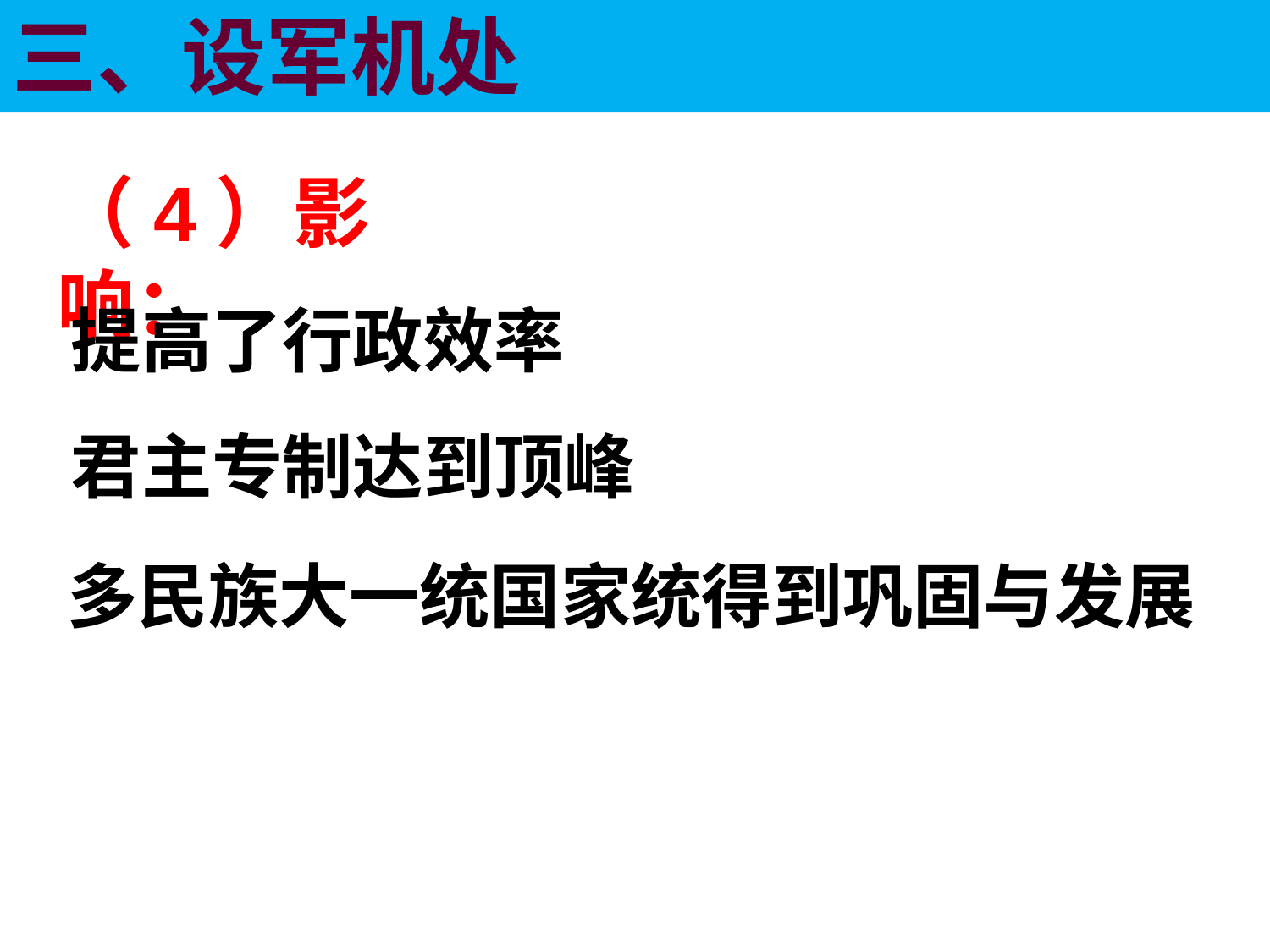

三、设军机处
（4）影响：
提高了行政效率
君主专制达到顶峰
多民族大一统国家统得到巩固与发展